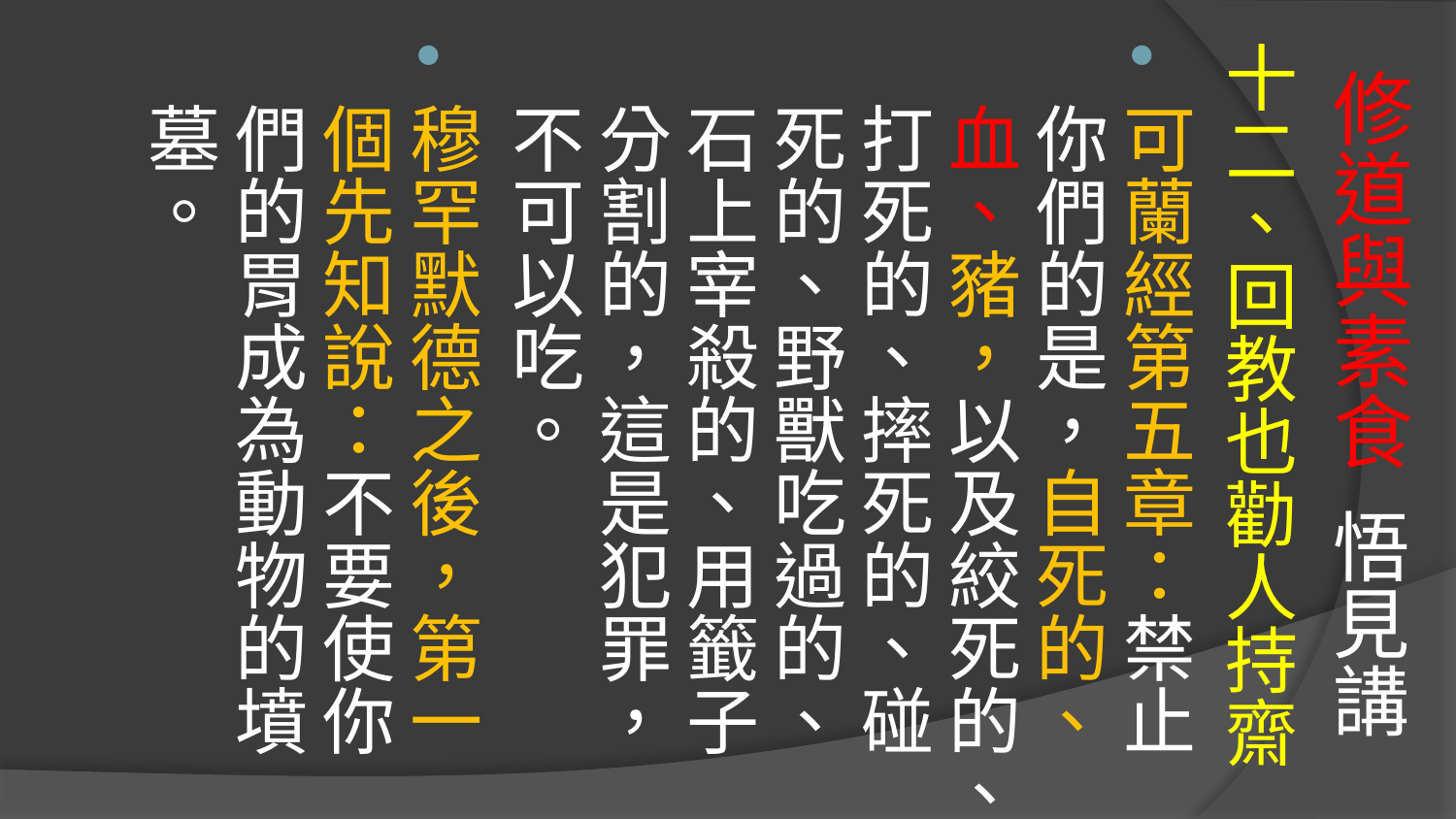

# 修道與素食  悟見講
十二、回教也勸人持齋
可蘭經第五章：禁止你們的是，自死的、血、豬，以及絞死的、打死的、摔死的、碰死的、野獸吃過的、石上宰殺的、用籤子分割的，這是犯罪，不可以吃。
穆罕默德之後，第一個先知說：不要使你們的胃成為動物的墳墓。